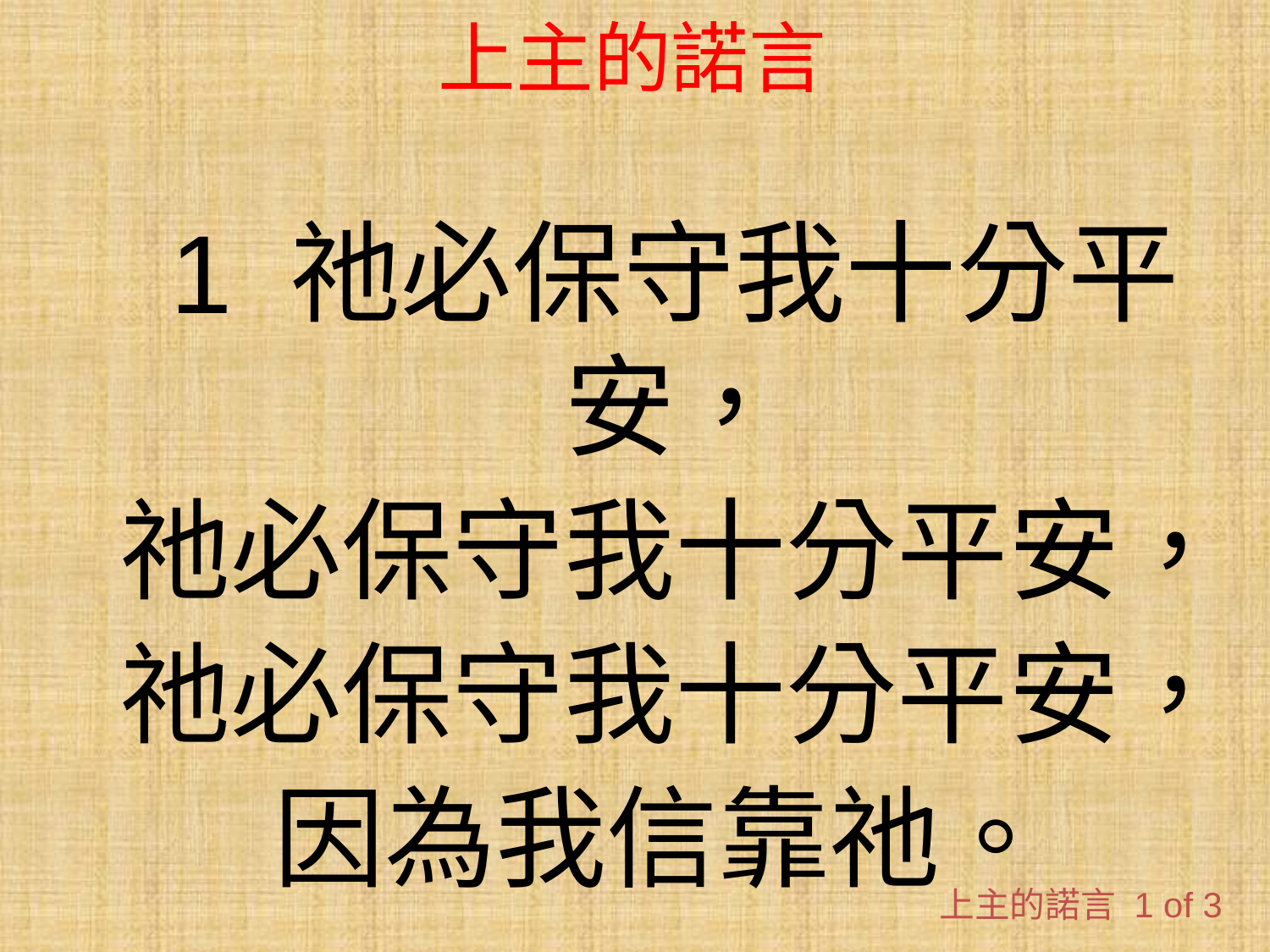

# 上主的諾言
1 祂必保守我十分平安，
祂必保守我十分平安，
祂必保守我十分平安，
因為我信靠祂。

上主的諾言 1 of 3